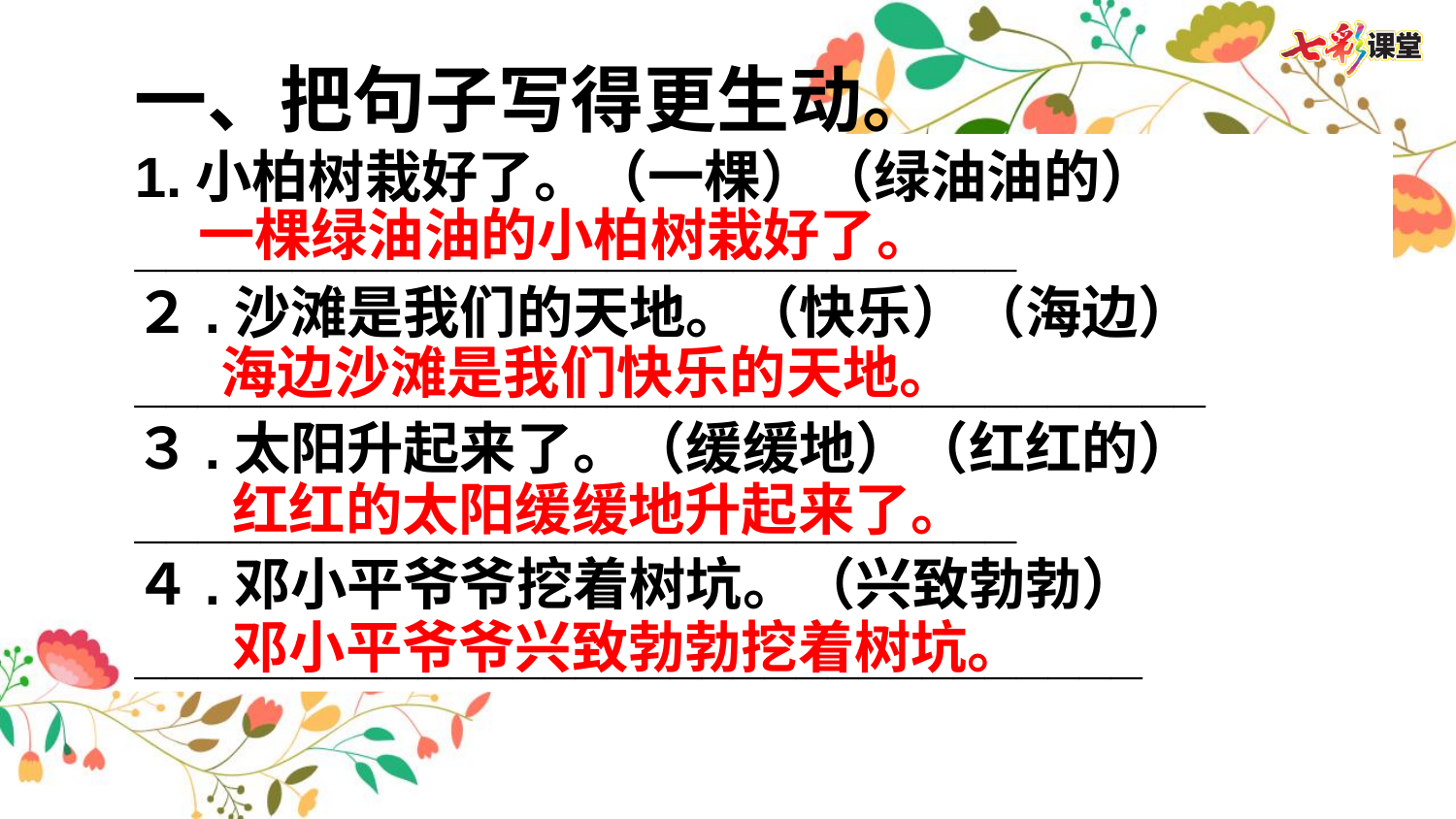

一、把句子写得更生动。
1.小柏树栽好了。（一棵）（绿油油的）
____________________________
２.沙滩是我们的天地。（快乐）（海边）
__________________________________
３.太阳升起来了。（缓缓地）（红红的）
____________________________
４.邓小平爷爷挖着树坑。（兴致勃勃）
________________________________
一棵绿油油的小柏树栽好了。
海边沙滩是我们快乐的天地。
红红的太阳缓缓地升起来了。
邓小平爷爷兴致勃勃挖着树坑。